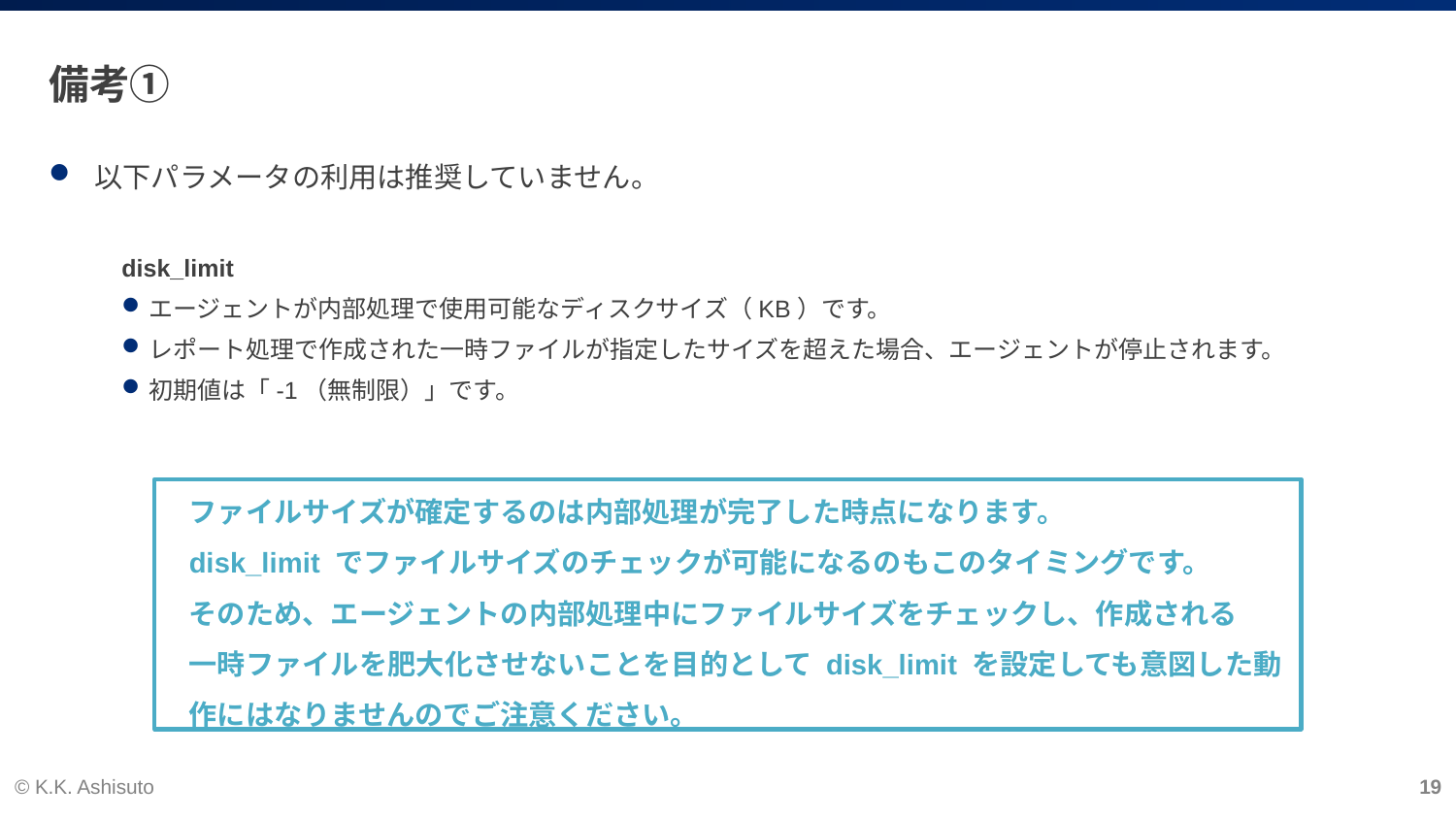

# 備考①
以下パラメータの利用は推奨していません。

disk_limit
エージェントが内部処理で使用可能なディスクサイズ（KB）です。
レポート処理で作成された一時ファイルが指定したサイズを超えた場合、エージェントが停止されます。
初期値は「-1（無制限）」です。

ファイルサイズが確定するのは内部処理が完了した時点になります。
disk_limit でファイルサイズのチェックが可能になるのもこのタイミングです。
そのため、エージェントの内部処理中にファイルサイズをチェックし、作成される
一時ファイルを肥大化させないことを目的として disk_limit を設定しても意図した動作にはなりませんのでご注意ください。
© K.K. Ashisuto
19